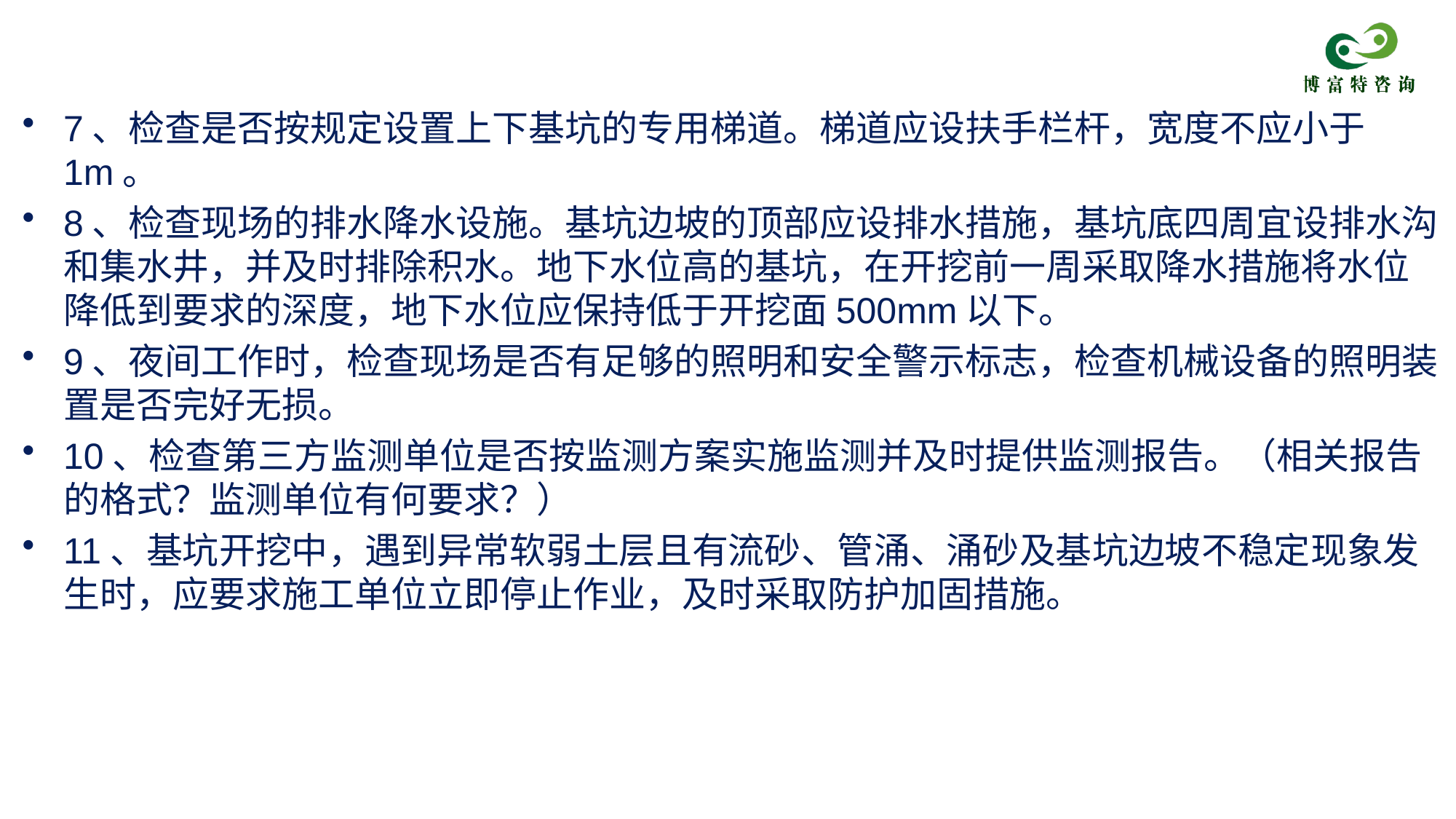

7、检查是否按规定设置上下基坑的专用梯道。梯道应设扶手栏杆，宽度不应小于1m。
8、检查现场的排水降水设施。基坑边坡的顶部应设排水措施，基坑底四周宜设排水沟和集水井，并及时排除积水。地下水位高的基坑，在开挖前一周采取降水措施将水位降低到要求的深度，地下水位应保持低于开挖面500mm以下。
9、夜间工作时，检查现场是否有足够的照明和安全警示标志，检查机械设备的照明装置是否完好无损。
10、检查第三方监测单位是否按监测方案实施监测并及时提供监测报告。（相关报告的格式？监测单位有何要求？）
11、基坑开挖中，遇到异常软弱土层且有流砂、管涌、涌砂及基坑边坡不稳定现象发生时，应要求施工单位立即停止作业，及时采取防护加固措施。

精选PPT
19